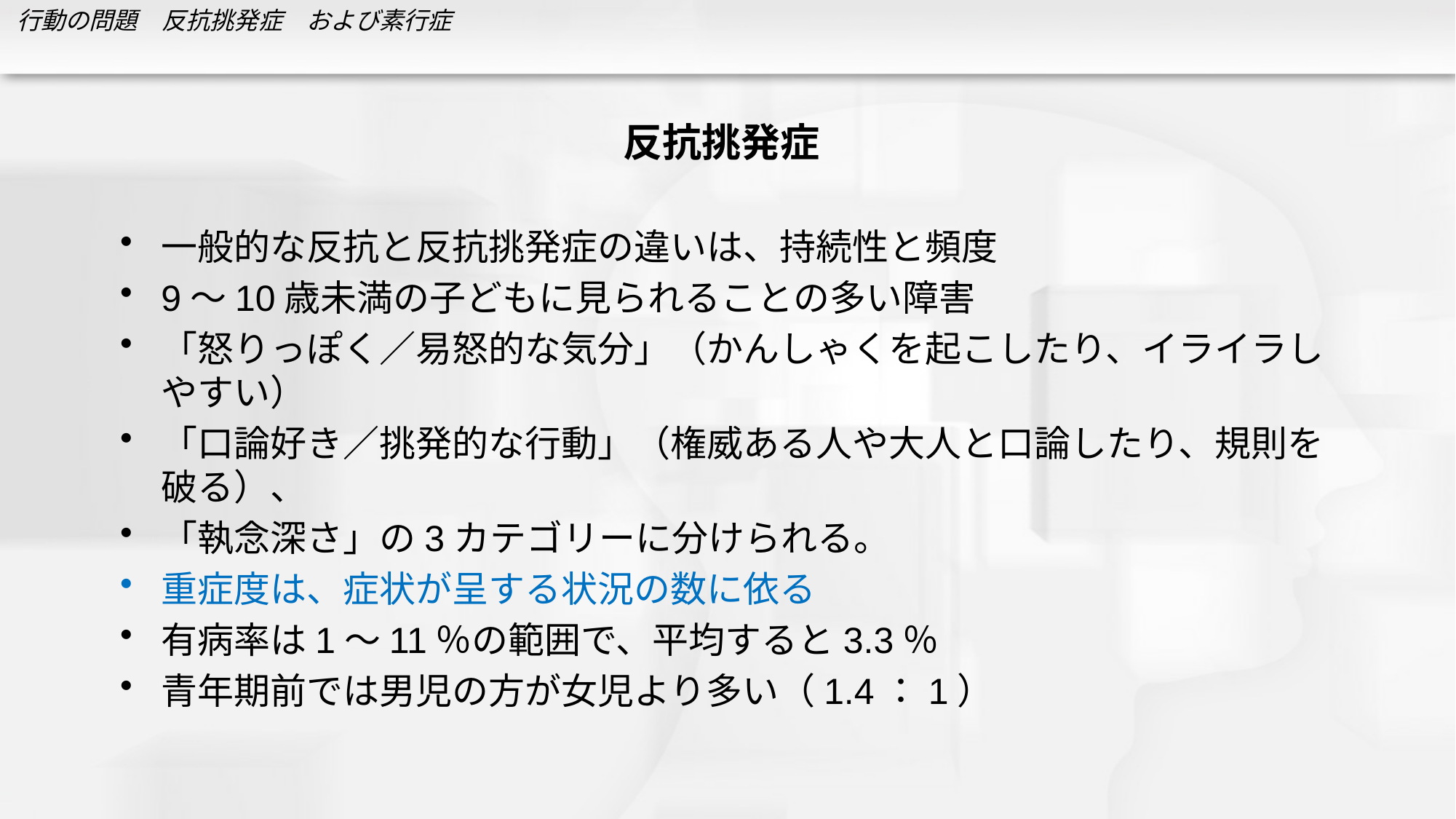

# 反抗挑発症
一般的な反抗と反抗挑発症の違いは、持続性と頻度
9～10歳未満の子どもに見られることの多い障害
「怒りっぽく／易怒的な気分」（かんしゃくを起こしたり、イライラしやすい）
「口論好き／挑発的な行動」（権威ある人や大人と口論したり、規則を破る）、
「執念深さ」の3カテゴリーに分けられる。
重症度は、症状が呈する状況の数に依る
有病率は1～11％の範囲で、平均すると3.3％
青年期前では男児の方が女児より多い（1.4：1）